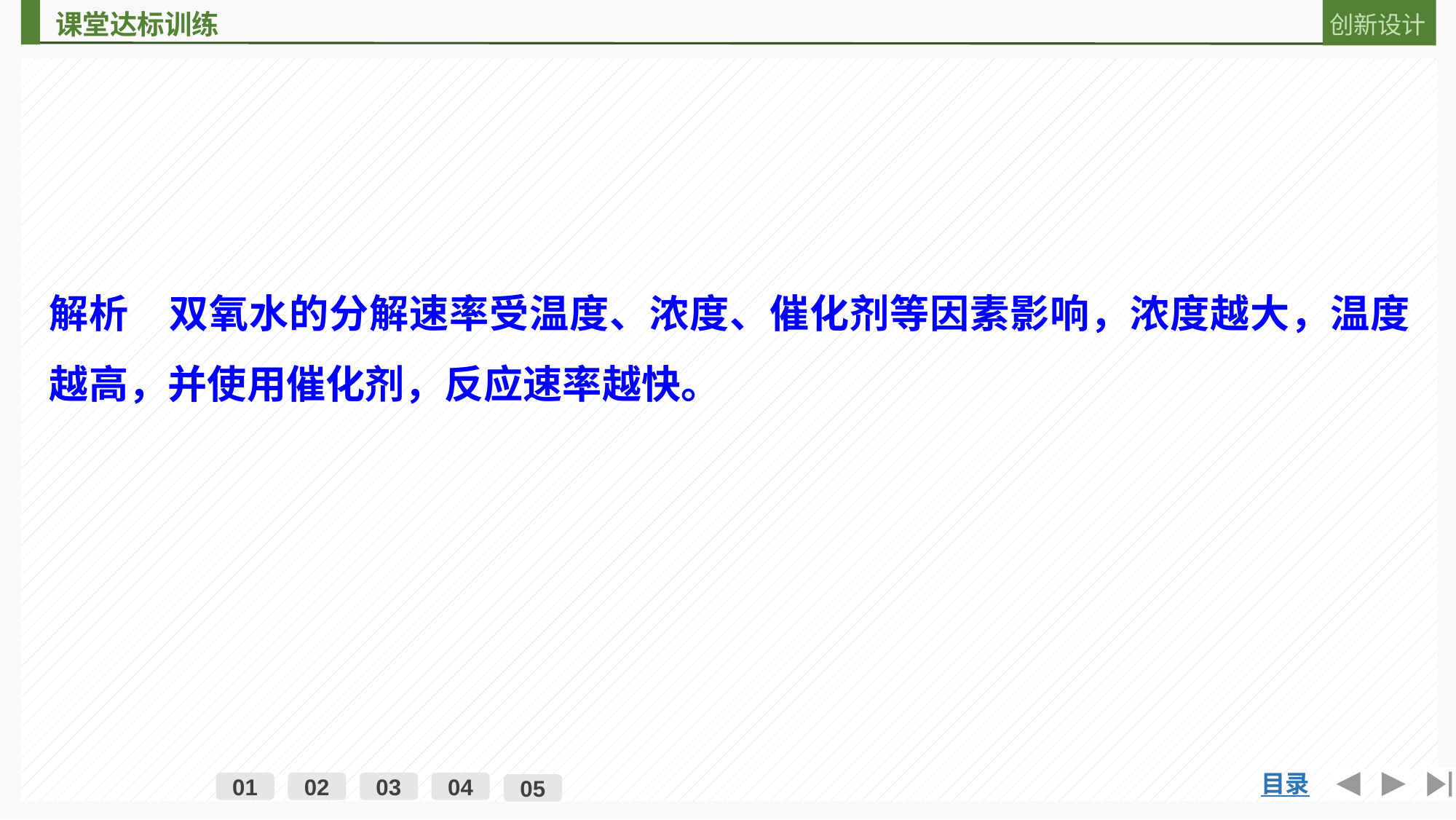

解析　双氧水的分解速率受温度、浓度、催化剂等因素影响，浓度越大，温度越高，并使用催化剂，反应速率越快。